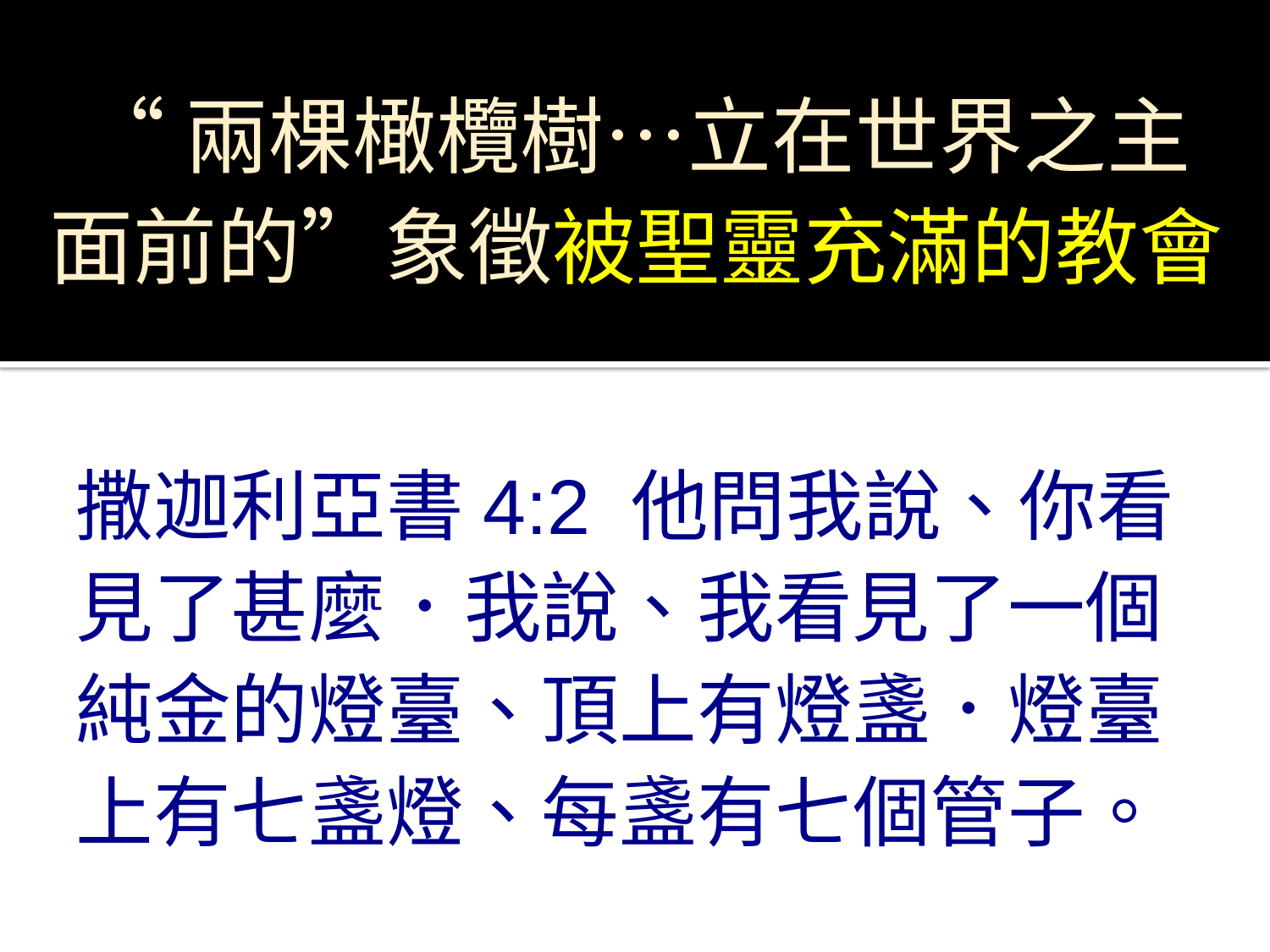

# “兩棵橄欖樹…立在世界之主面前的”象徵被聖靈充滿的教會
撒迦利亞書4:2 他問我說、你看見了甚麼．我說、我看見了一個純金的燈臺、頂上有燈盞．燈臺上有七盞燈、每盞有七個管子。